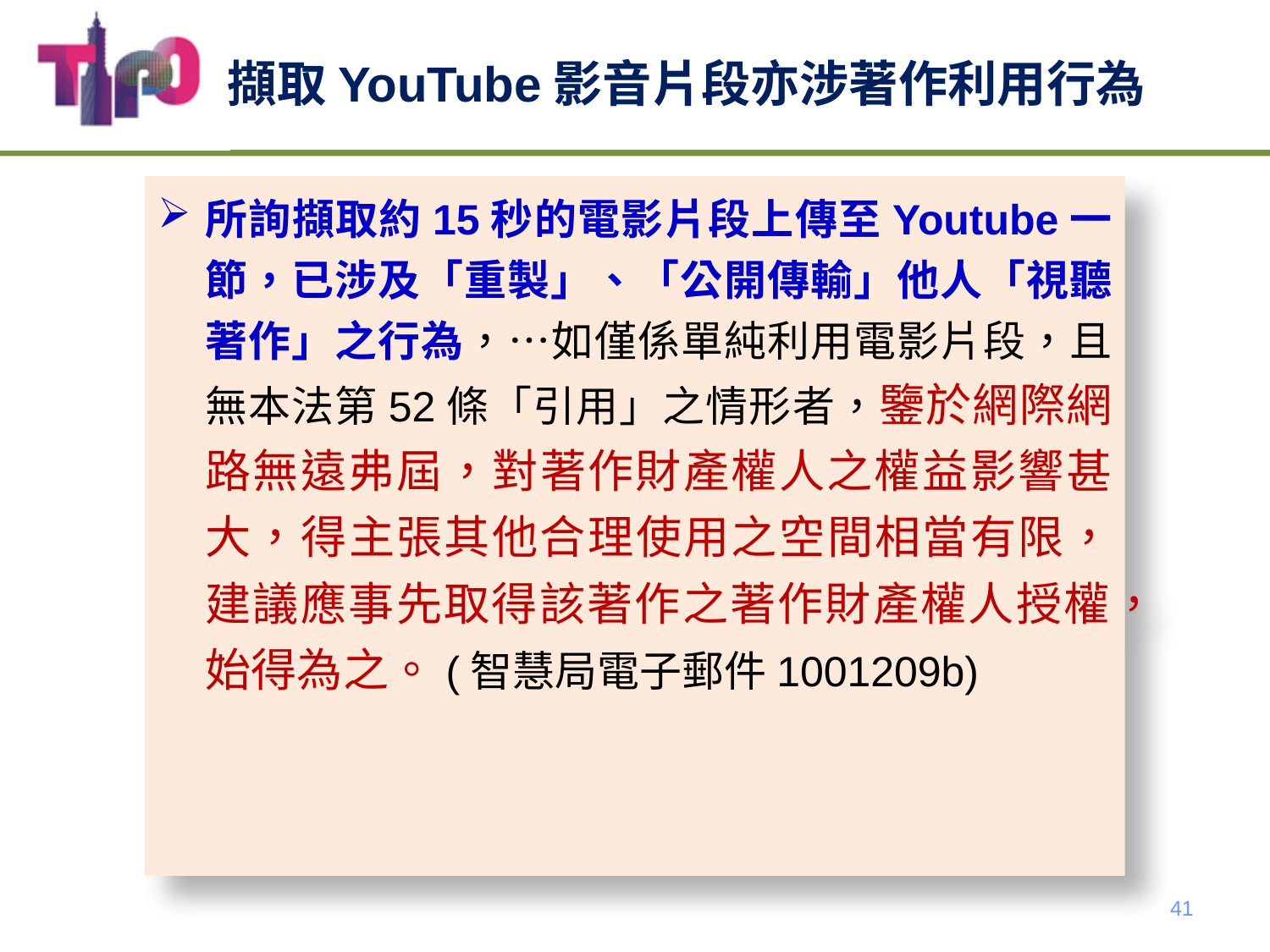

# 擷取YouTube影音片段亦涉著作利用行為
所詢擷取約15秒的電影片段上傳至Youtube一節，已涉及「重製」、「公開傳輸」他人「視聽著作」之行為，…如僅係單純利用電影片段，且無本法第52條「引用」之情形者，鑒於網際網路無遠弗屆，對著作財產權人之權益影響甚大，得主張其他合理使用之空間相當有限，建議應事先取得該著作之著作財產權人授權，始得為之。(智慧局電子郵件1001209b)
41